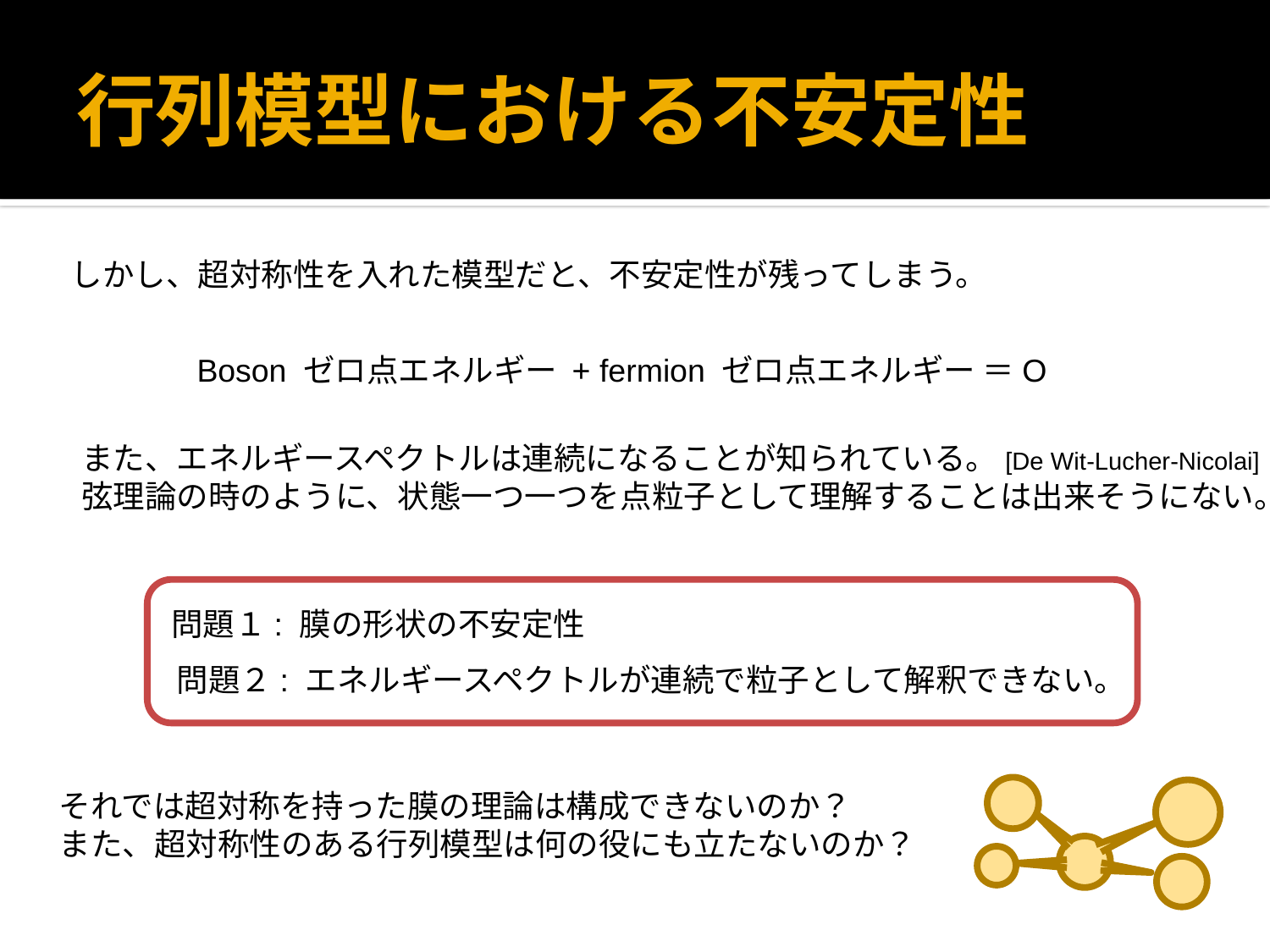

# 行列模型における不安定性
しかし、超対称性を入れた模型だと、不安定性が残ってしまう。
Boson ゼロ点エネルギー + fermion ゼロ点エネルギー ＝O
また、エネルギースペクトルは連続になることが知られている。[De Wit-Lucher-Nicolai]
弦理論の時のように、状態一つ一つを点粒子として理解することは出来そうにない。

問題１: 膜の形状の不安定性
問題２: エネルギースペクトルが連続で粒子として解釈できない。

それでは超対称を持った膜の理論は構成できないのか？
また、超対称性のある行列模型は何の役にも立たないのか？